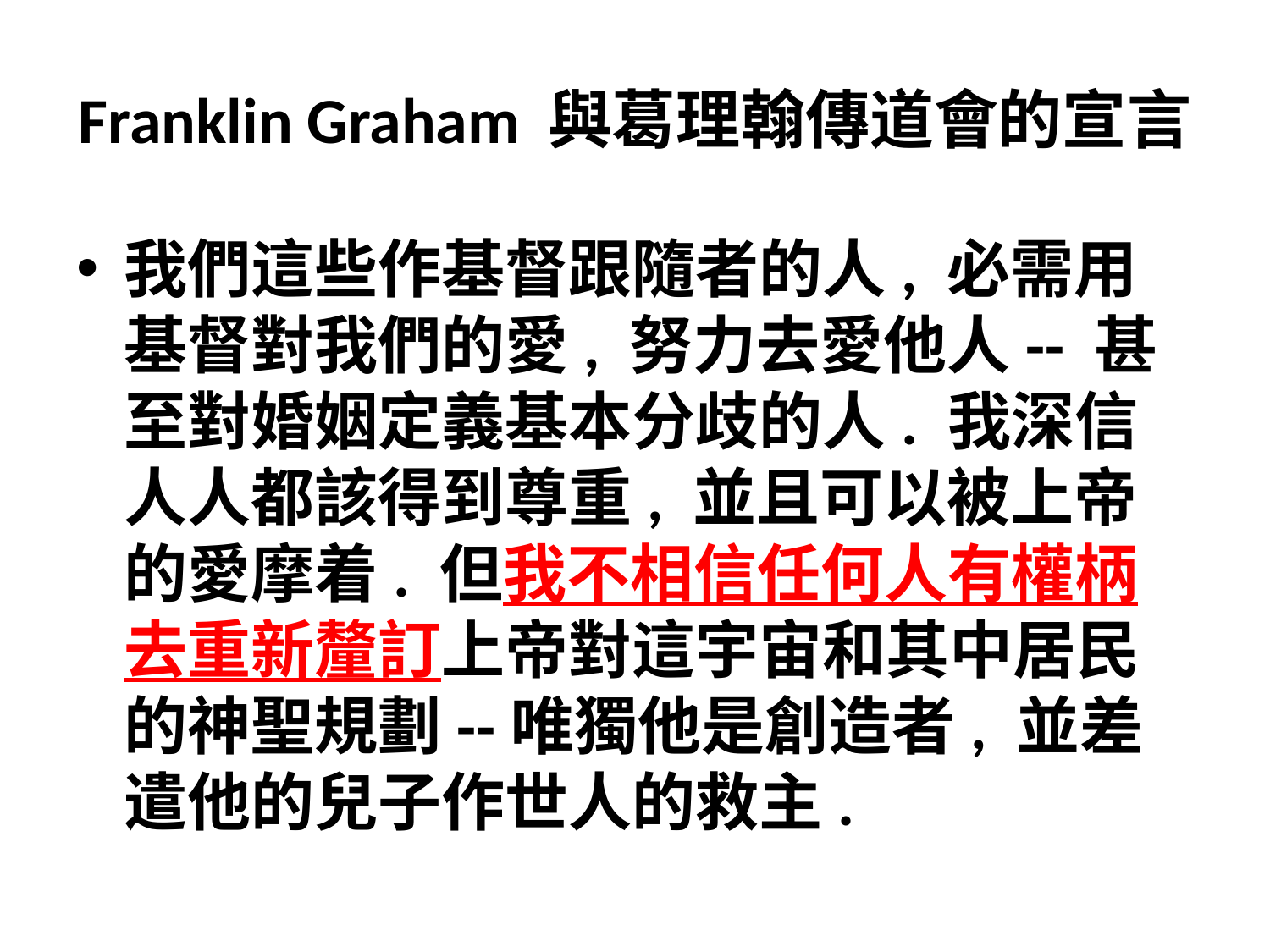

# Franklin Graham 與葛理翰傳道會的宣言
我們這些作基督跟隨者的人, 必需用基督對我們的愛, 努力去愛他人-- 甚至對婚姻定義基本分歧的人. 我深信人人都該得到尊重, 並且可以被上帝的愛摩着. 但我不相信任何人有權柄去重新釐訂上帝對這宇宙和其中居民的神聖規劃--唯獨他是創造者, 並差遣他的兒子作世人的救主.